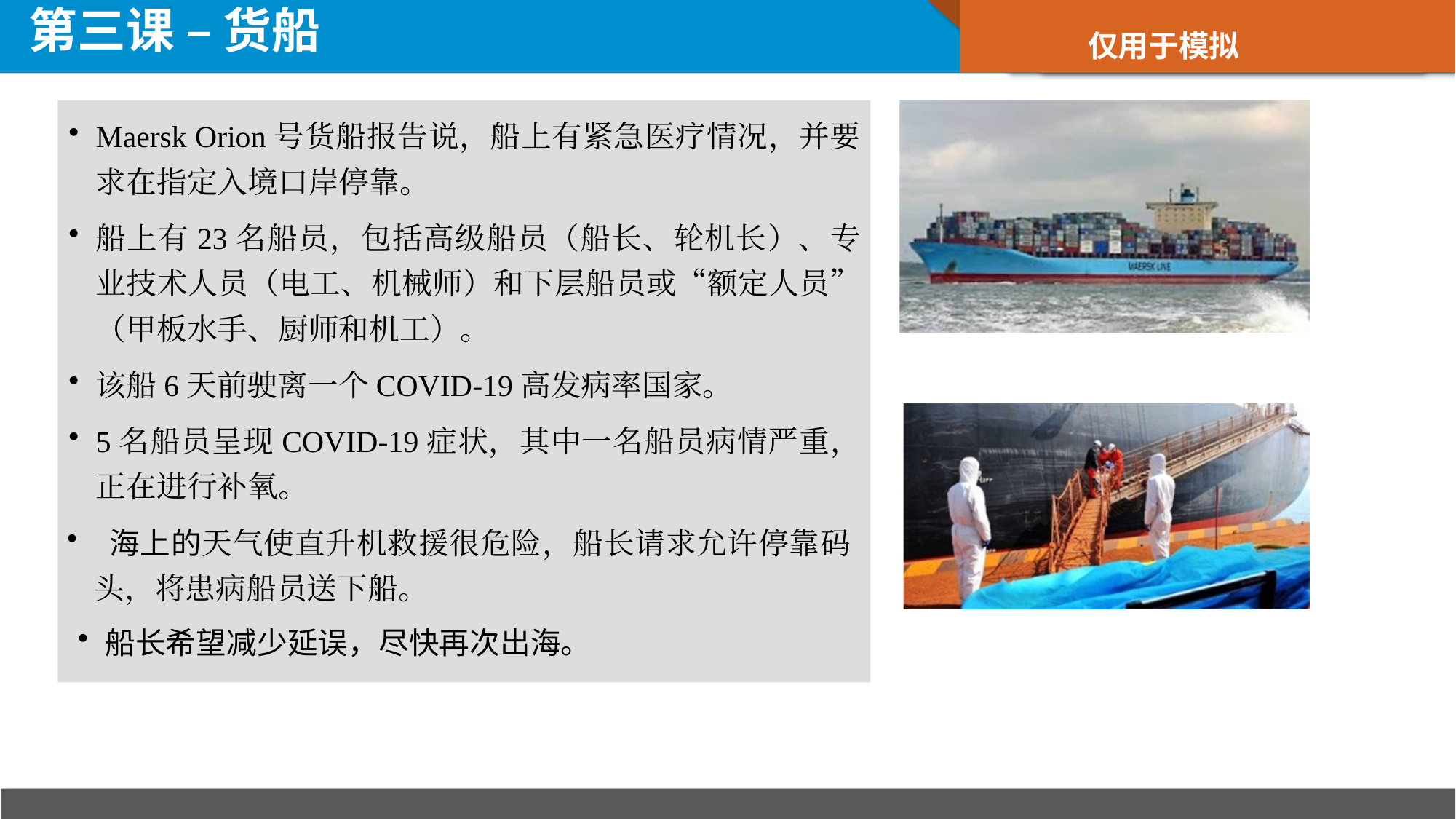

仅用于模拟
# 第三课 – 货船

Maersk Orion号货船报告说，船上有紧急医疗情况，并要求在指定入境口岸停靠。
船上有23名船员，包括高级船员（船长、轮机长）、专业技术人员（电工、机械师）和下层船员或“额定人员”（甲板水手、厨师和机工）。
该船6天前驶离一个COVID-19高发病率国家。
5名船员呈现COVID-19症状，其中一名船员病情严重，正在进行补氧。

 海上的天气使直升机救援很危险，船长请求允许停靠码  头，将患病船员送下船。
船长希望减少延误，尽快再次出海。